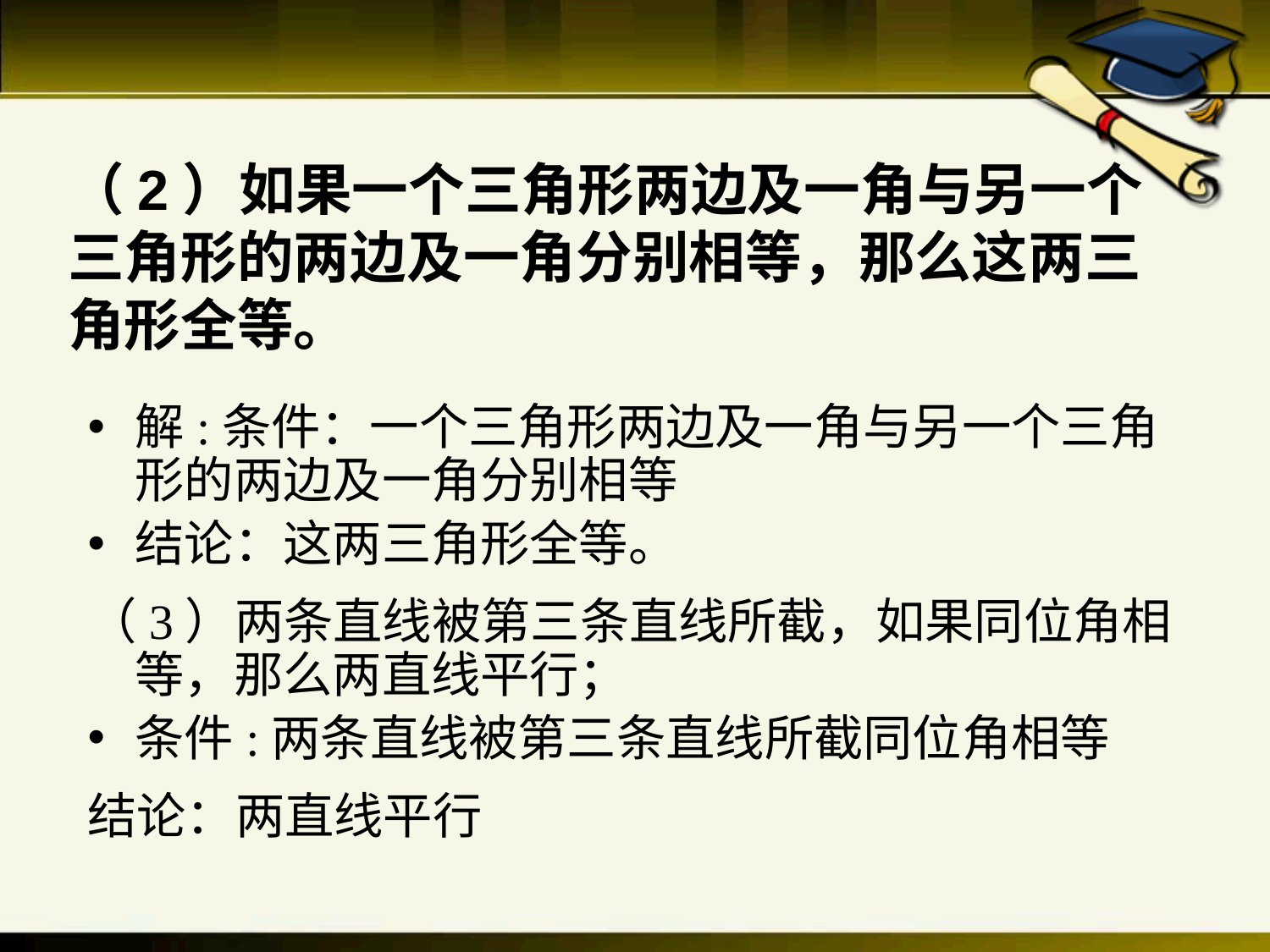

# （2）如果一个三角形两边及一角与另一个三角形的两边及一角分别相等，那么这两三角形全等。
解:条件：一个三角形两边及一角与另一个三角形的两边及一角分别相等
结论：这两三角形全等。
（3）两条直线被第三条直线所截，如果同位角相等，那么两直线平行；
条件:两条直线被第三条直线所截同位角相等
结论：两直线平行